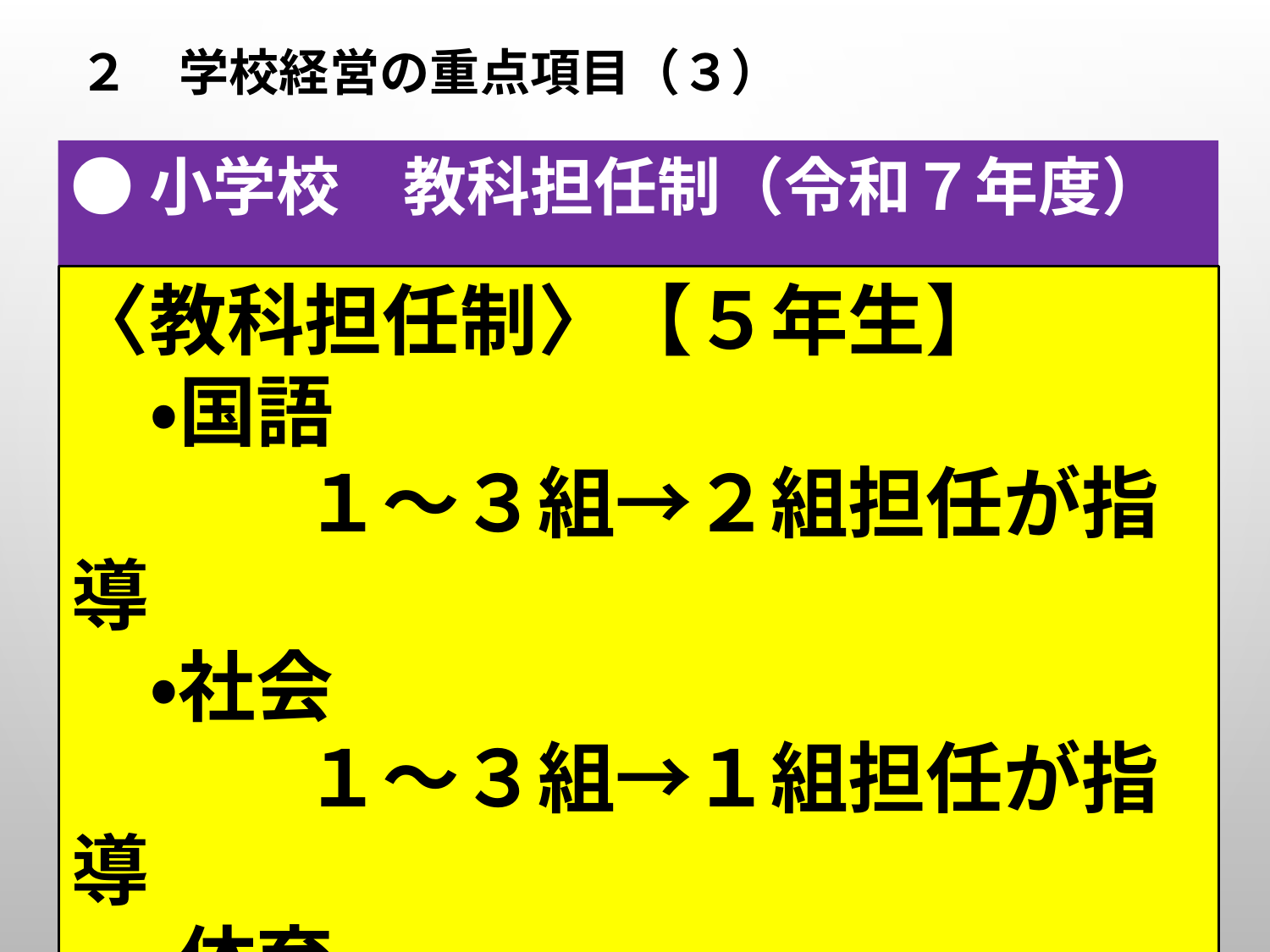

２　学校経営の重点項目（３）
●小学校　教科担任制（令和７年度）
〈教科担任制〉【５年生】
　・国語
　　　１～３組→２組担任が指導
　・社会
　　　１～３組→１組担任が指導
　・体育
　　　１～３組→３組担任が指導